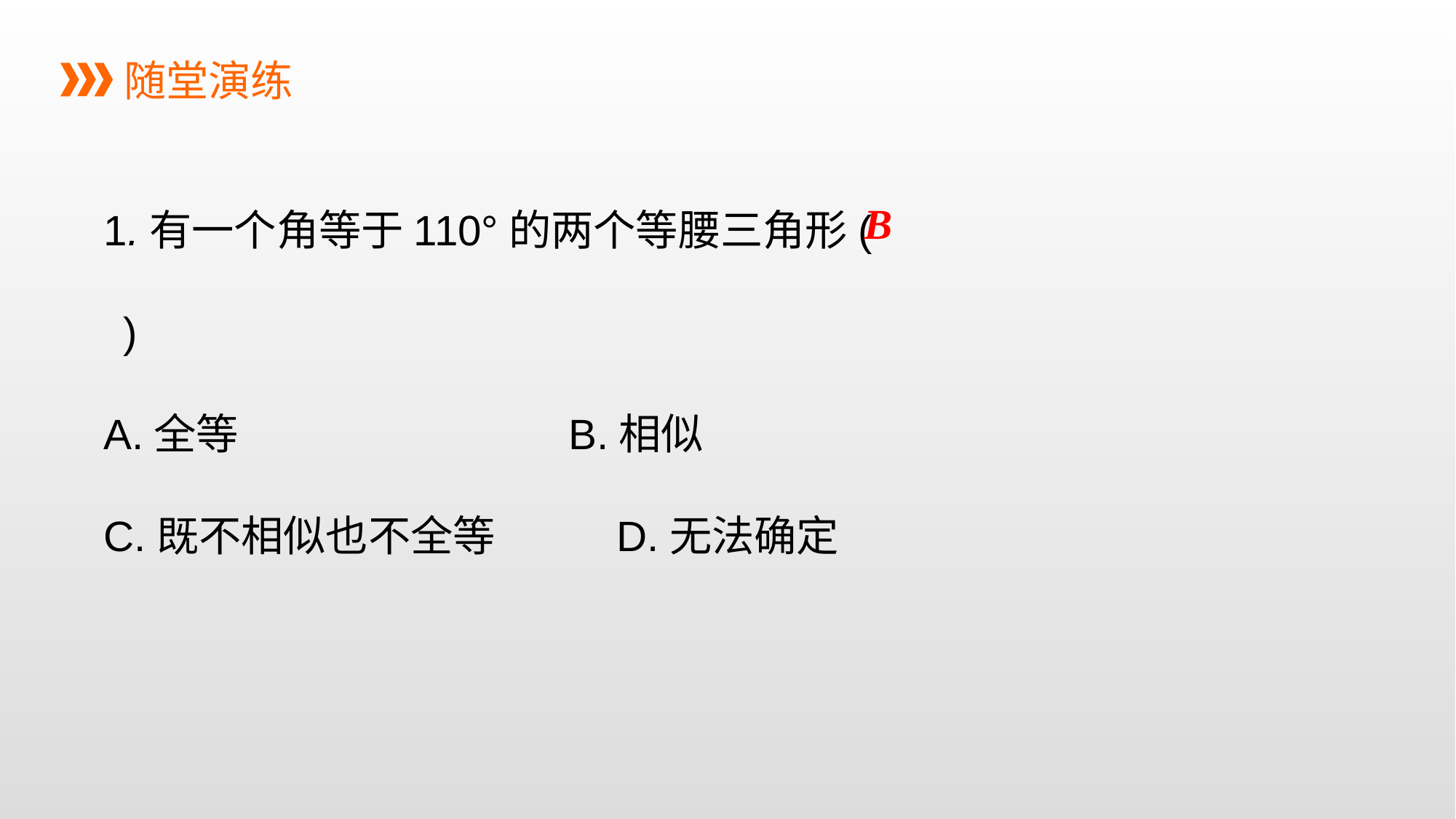

随堂演练

1.有一个角等于110°的两个等腰三角形(　   )
A.全等	                         B.相似
C.既不相似也不全等	       D.无法确定
B